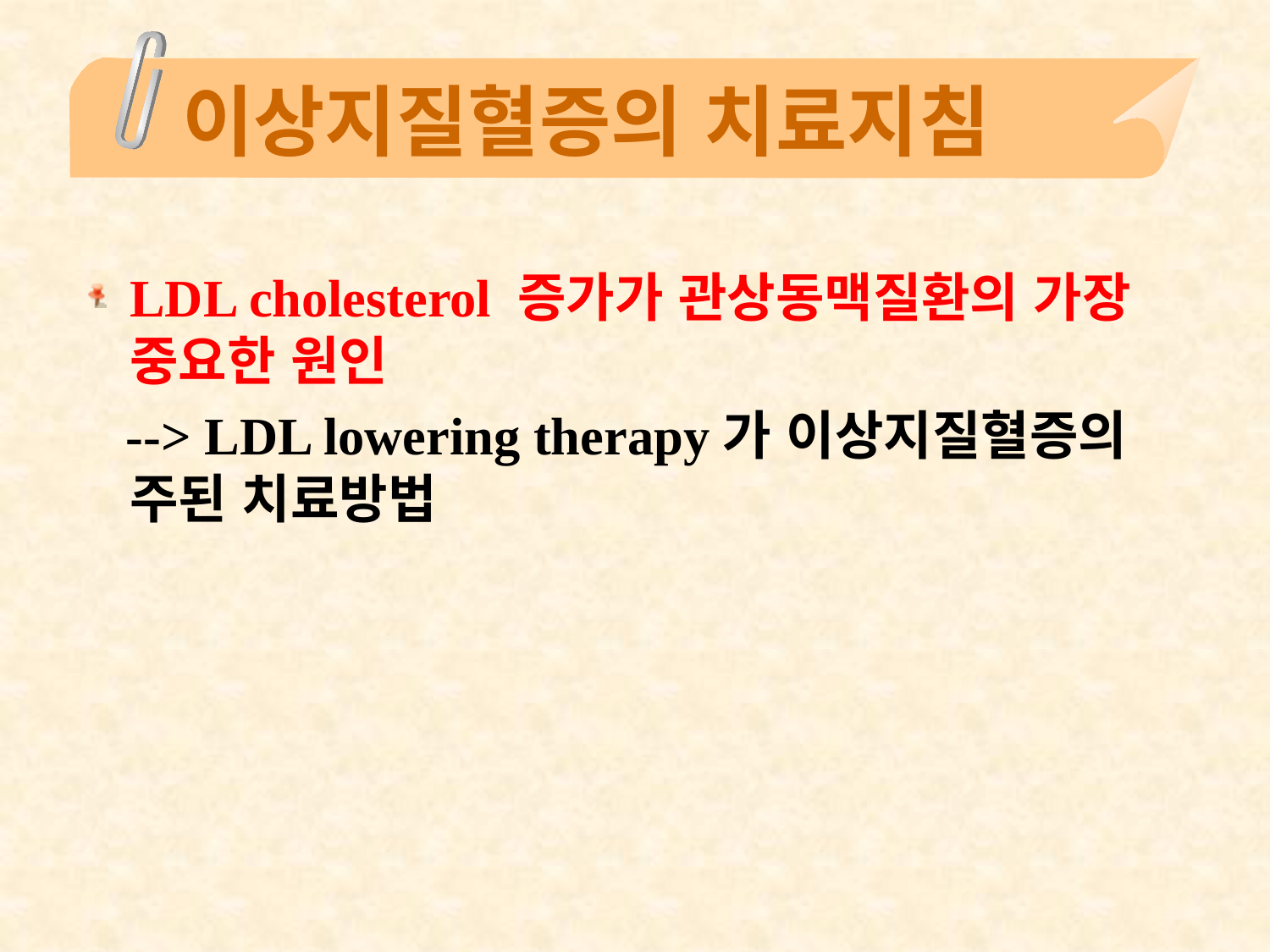

# 이상지질혈증의 치료지침
LDL cholesterol 증가가 관상동맥질환의 가장 중요한 원인
   --> LDL lowering therapy가 이상지질혈증의 주된 치료방법